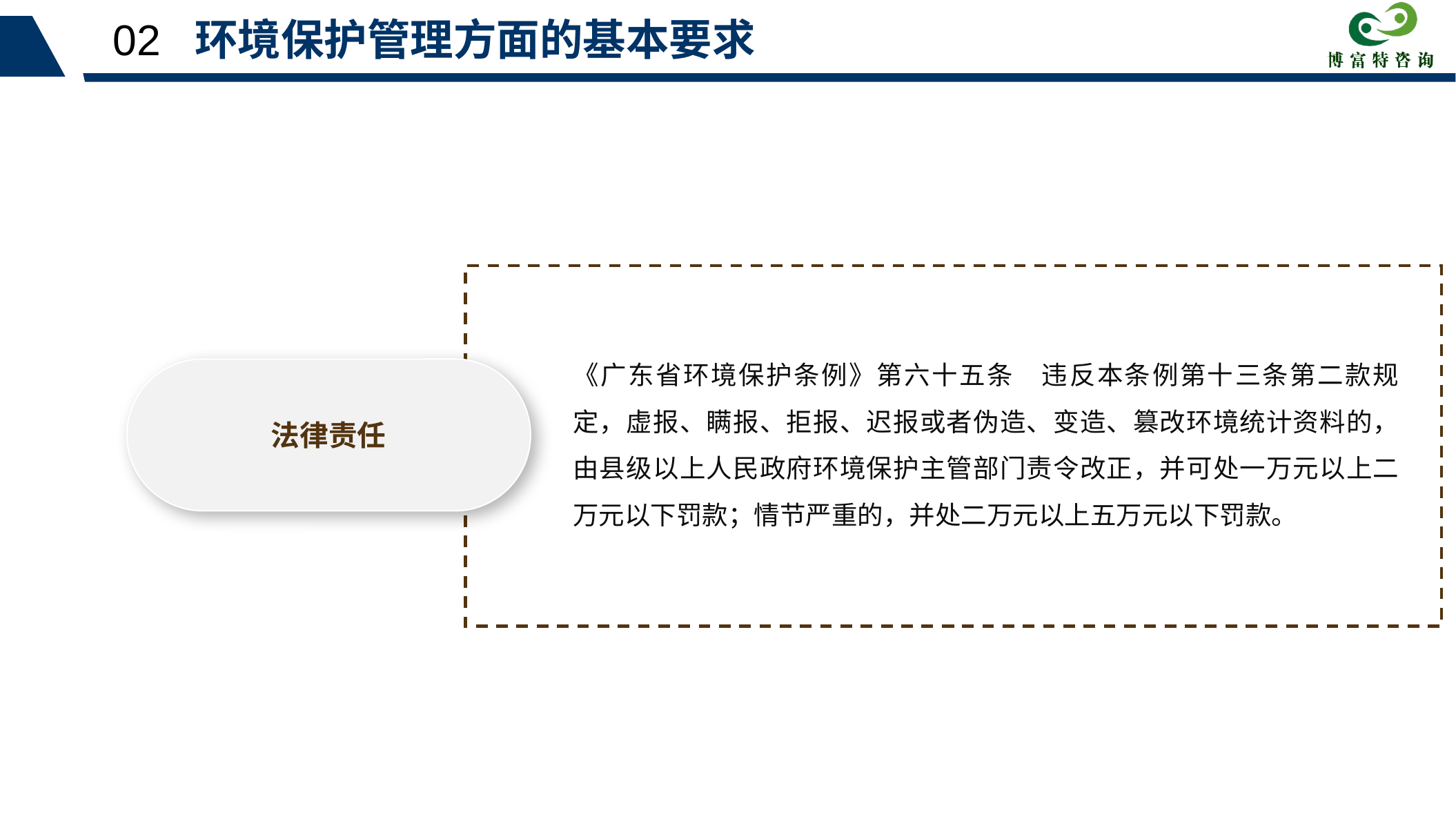

02  环境保护管理方面的基本要求

《广东省环境保护条例》第六十五条　违反本条例第十三条第二款规定，虚报、瞒报、拒报、迟报或者伪造、变造、篡改环境统计资料的，由县级以上人民政府环境保护主管部门责令改正，并可处一万元以上二万元以下罚款；情节严重的，并处二万元以上五万元以下罚款。
法律责任